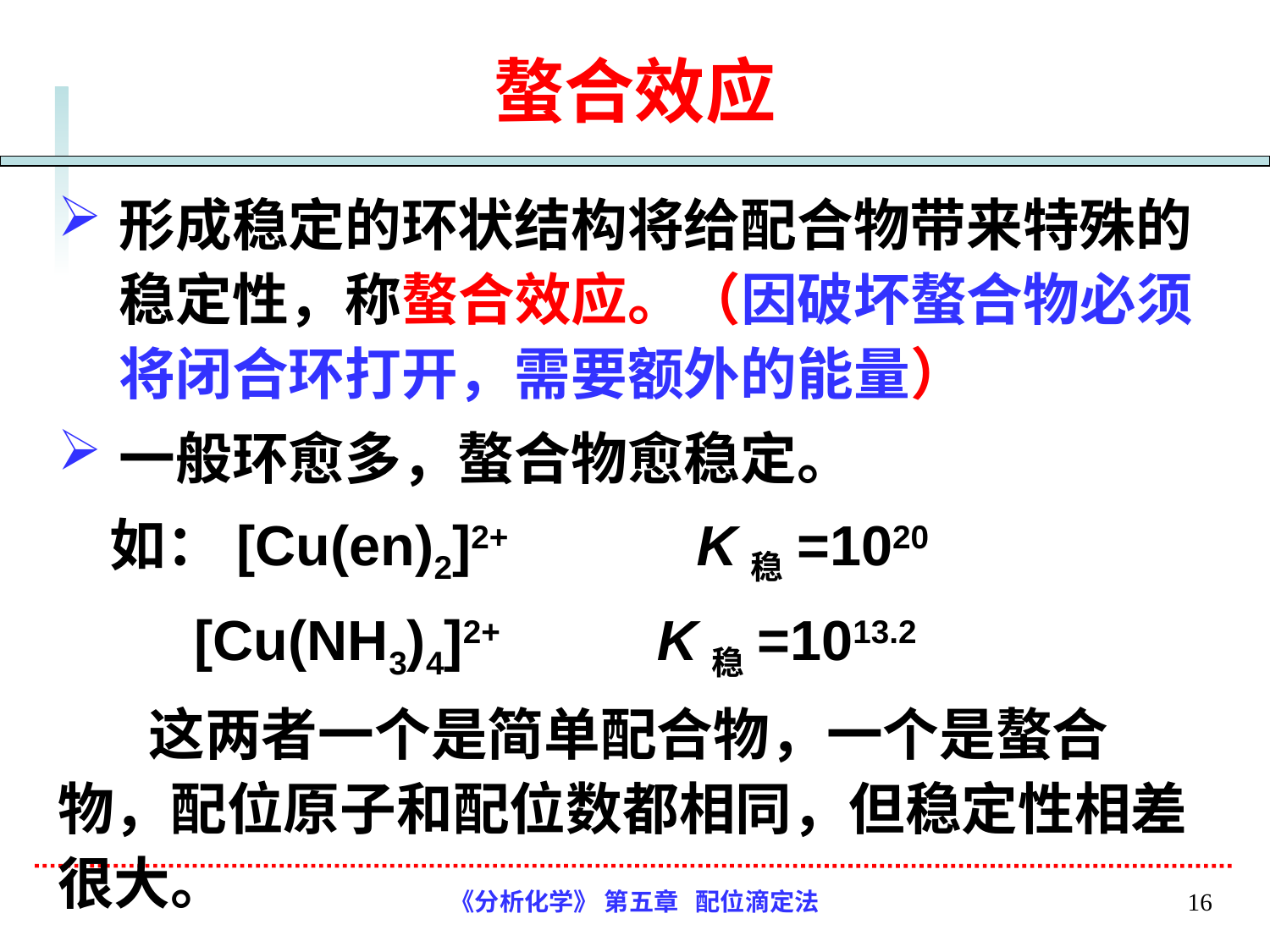

# 螯合效应
形成稳定的环状结构将给配合物带来特殊的稳定性，称螯合效应。（因破坏螯合物必须将闭合环打开，需要额外的能量）
一般环愈多，螯合物愈稳定。
   如：[Cu(en)2]2+            K稳=1020
               [Cu(NH3)4]2+          K稳=1013.2
      这两者一个是简单配合物，一个是螯合物，配位原子和配位数都相同，但稳定性相差很大。
《分析化学》 第五章   配位滴定法
16